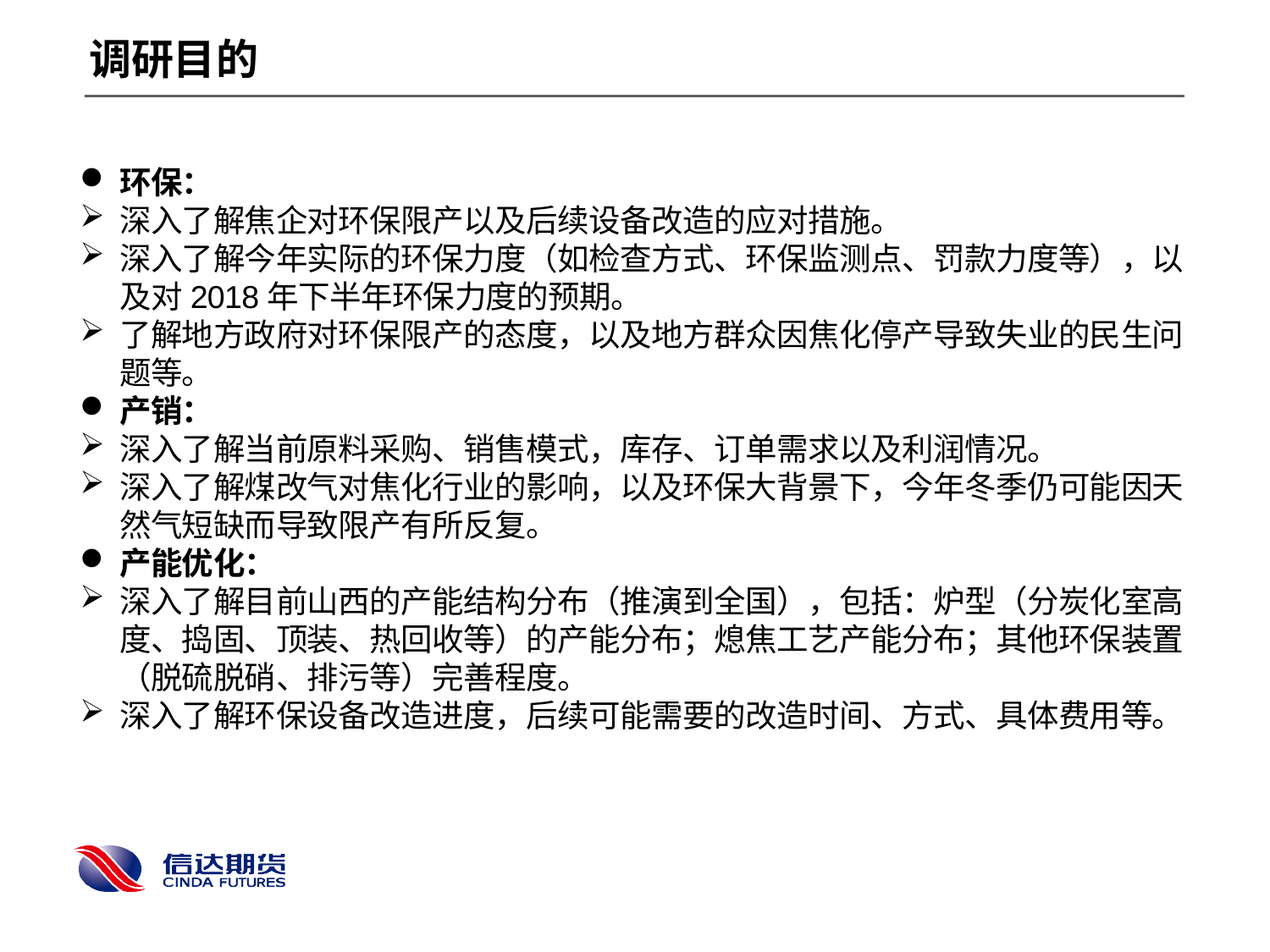

调研目的
环保：
深入了解焦企对环保限产以及后续设备改造的应对措施。
深入了解今年实际的环保力度（如检查方式、环保监测点、罚款力度等），以及对2018年下半年环保力度的预期。
了解地方政府对环保限产的态度，以及地方群众因焦化停产导致失业的民生问题等。
产销：
深入了解当前原料采购、销售模式，库存、订单需求以及利润情况。
深入了解煤改气对焦化行业的影响，以及环保大背景下，今年冬季仍可能因天然气短缺而导致限产有所反复。
产能优化：
深入了解目前山西的产能结构分布（推演到全国），包括：炉型（分炭化室高度、捣固、顶装、热回收等）的产能分布；熄焦工艺产能分布；其他环保装置（脱硫脱硝、排污等）完善程度。
深入了解环保设备改造进度，后续可能需要的改造时间、方式、具体费用等。